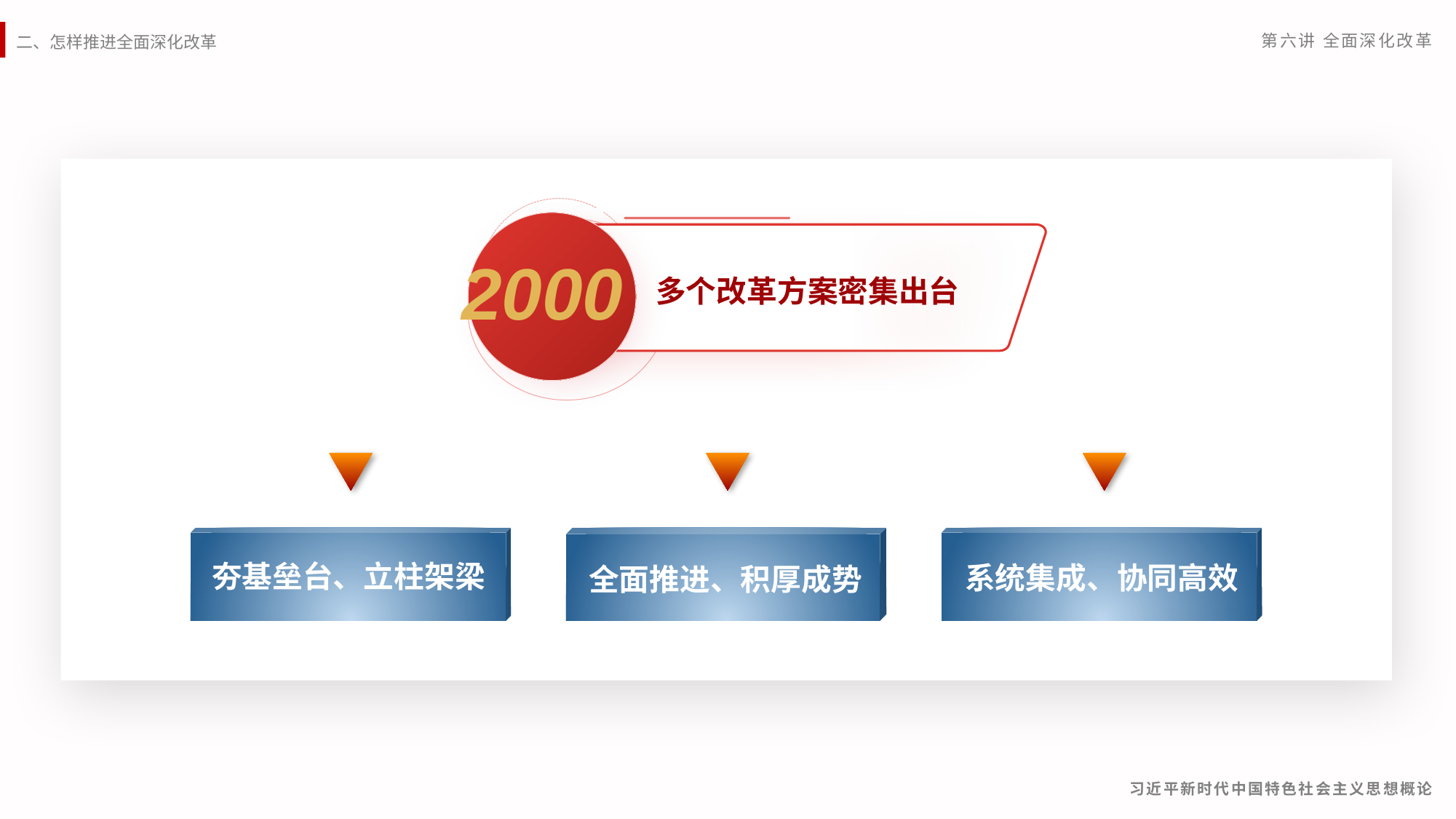

2000
多个改革方案密集出台

系统集成、协同高效
全面推进、积厚成势
夯基垒台、立柱架梁